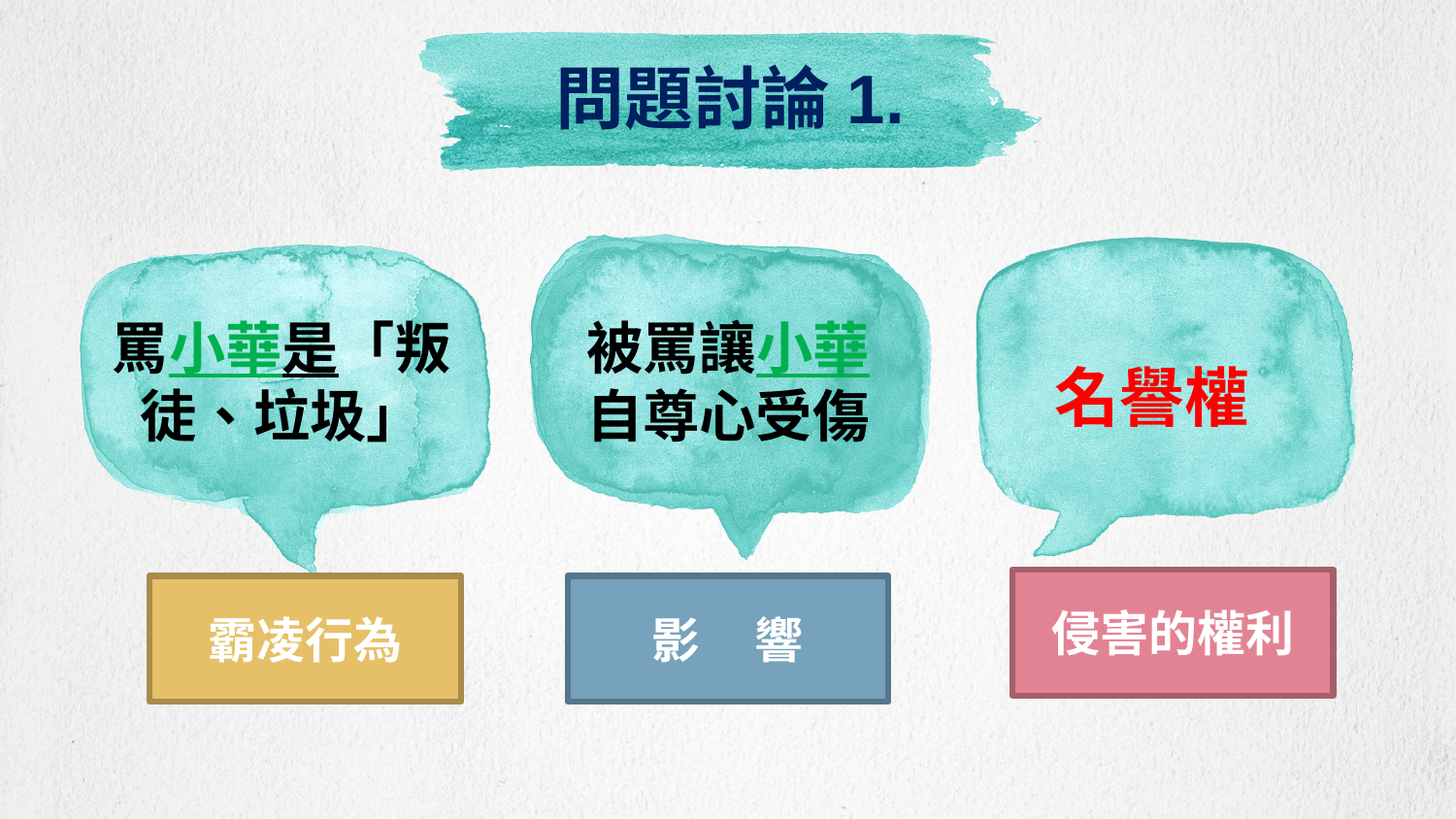

# 問題討論1.
被罵讓小華自尊心受傷
罵小華是「叛徒、垃圾」
名譽權
侵害的權利
霸凌行為
影     響